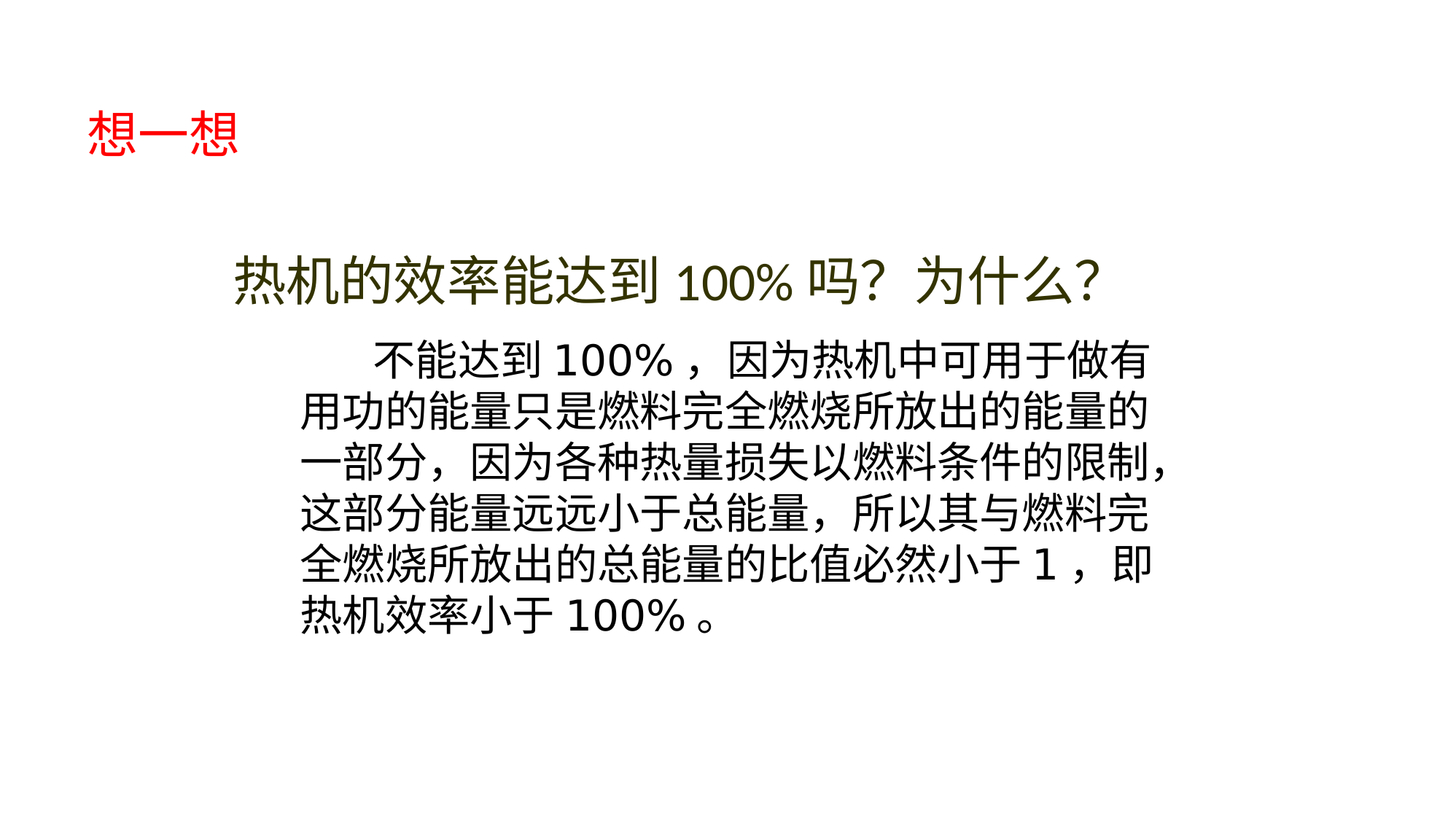

# 想一想
热机的效率能达到100%吗？为什么？
　　不能达到100%，因为热机中可用于做有用功的能量只是燃料完全燃烧所放出的能量的一部分，因为各种热量损失以燃料条件的限制，这部分能量远远小于总能量，所以其与燃料完全燃烧所放出的总能量的比值必然小于1，即热机效率小于100%。